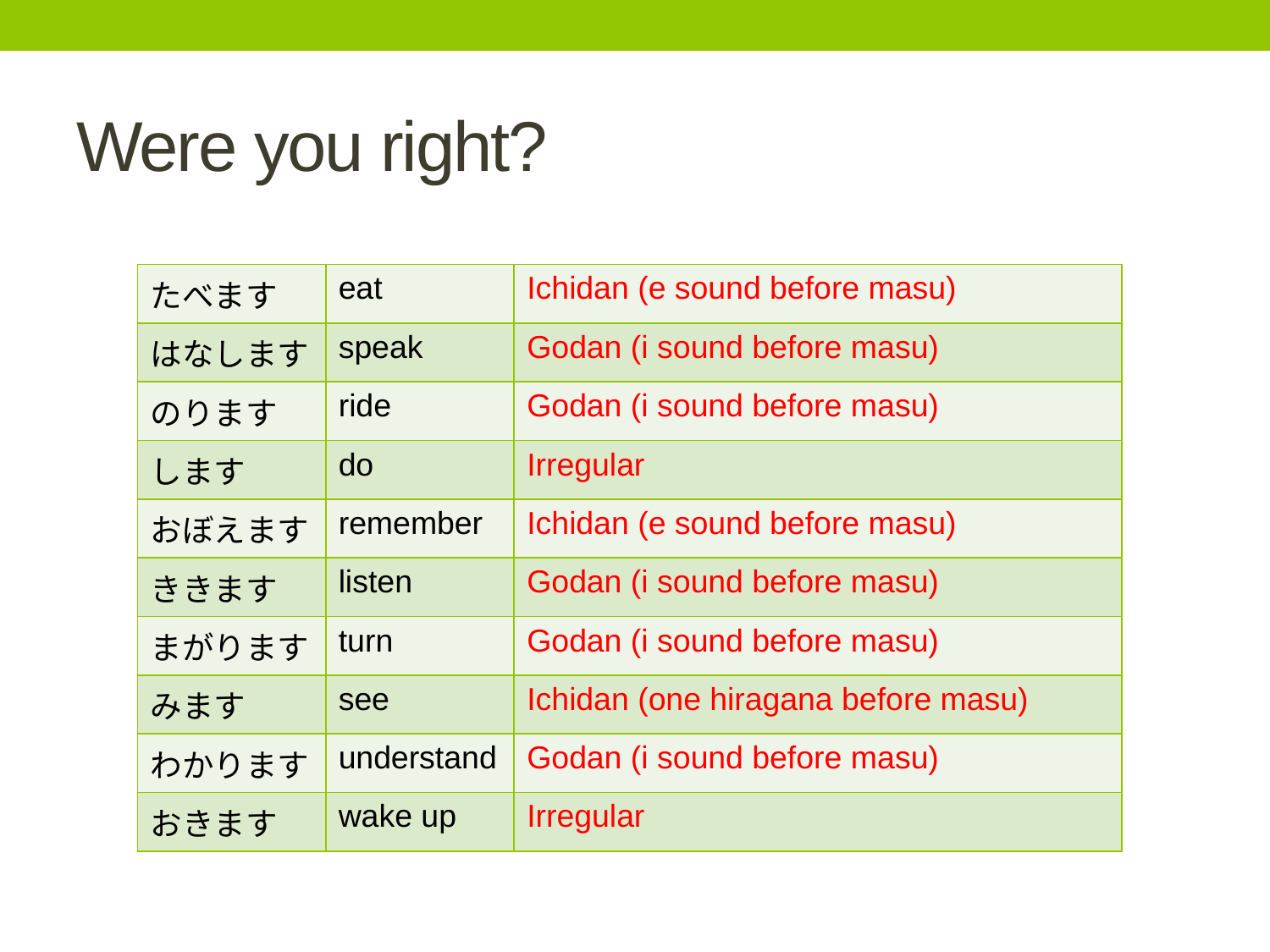

# Were you right?
| たべます | eat | Ichidan (e sound before masu) |
| --- | --- | --- |
| はなします | speak | Godan (i sound before masu) |
| のります | ride | Godan (i sound before masu) |
| します | do | Irregular |
| おぼえます | remember | Ichidan (e sound before masu) |
| ききます | listen | Godan (i sound before masu) |
| まがります | turn | Godan (i sound before masu) |
| みます | see | Ichidan (one hiragana before masu) |
| わかります | understand | Godan (i sound before masu) |
| おきます | wake up | Irregular |